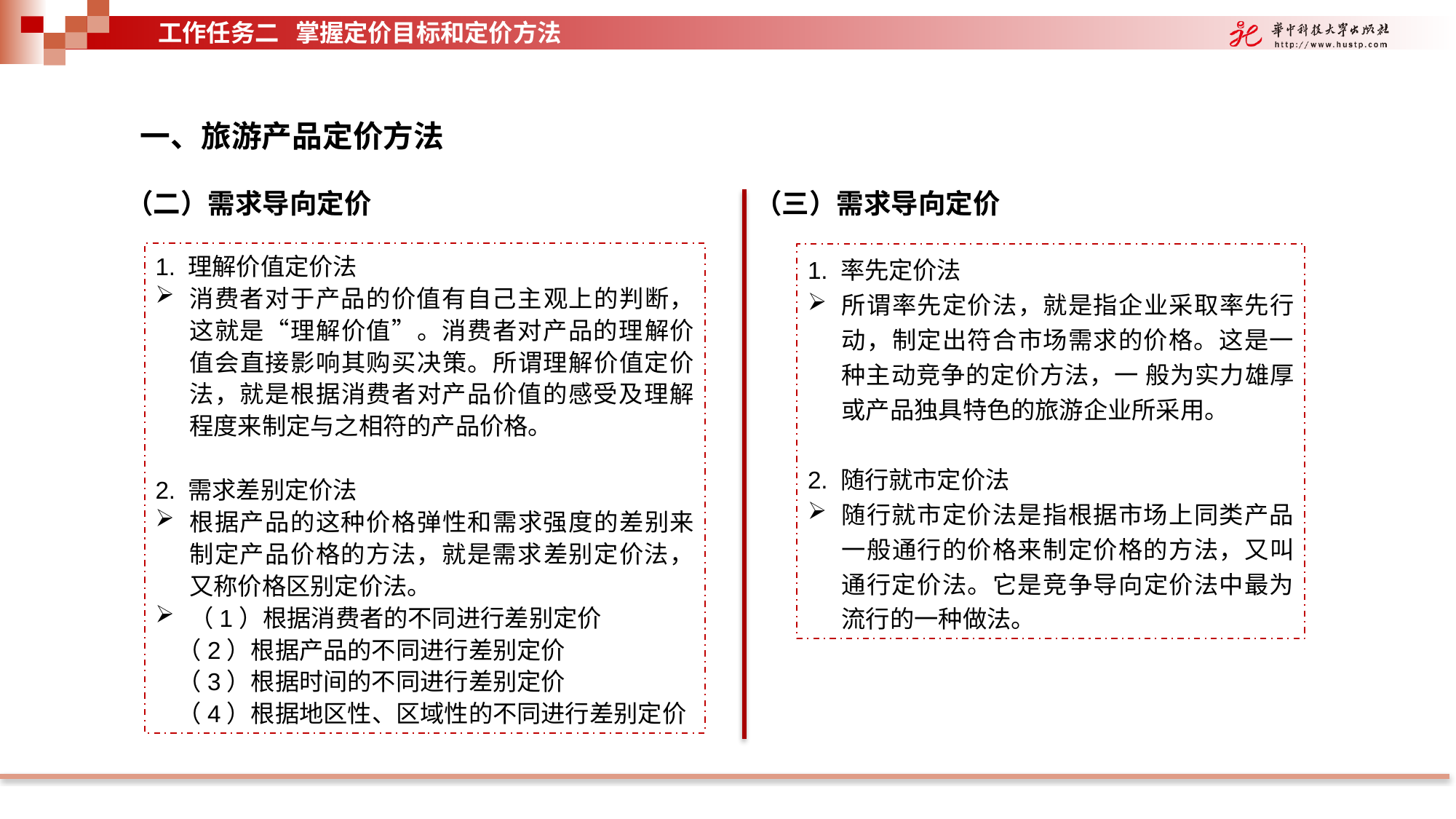

工作任务二   掌握定价目标和定价方法
一、旅游产品定价方法
（二）需求导向定价
（三）需求导向定价
1. 理解价值定价法
消费者对于产品的价值有自己主观上的判断，这就是“理解价值”。消费者对产品的理解价值会直接影响其购买决策。所谓理解价值定价法，就是根据消费者对产品价值的感受及理解程度来制定与之相符的产品价格。

2. 需求差别定价法
根据产品的这种价格弹性和需求强度的差别来制定产品价格的方法，就是需求差别定价法，又称价格区别定价法。
（1）根据消费者的不同进行差别定价
   （2）根据产品的不同进行差别定价
   （3）根据时间的不同进行差别定价
   （4）根据地区性、区域性的不同进行差别定价
1. 率先定价法
所谓率先定价法，就是指企业采取率先行动，制定出符合市场需求的价格。这是一种主动竞争的定价方法，一 般为实力雄厚或产品独具特色的旅游企业所采用。

2. 随行就市定价法
随行就市定价法是指根据市场上同类产品一般通行的价格来制定价格的方法，又叫通行定价法。它是竞争导向定价法中最为流行的一种做法。